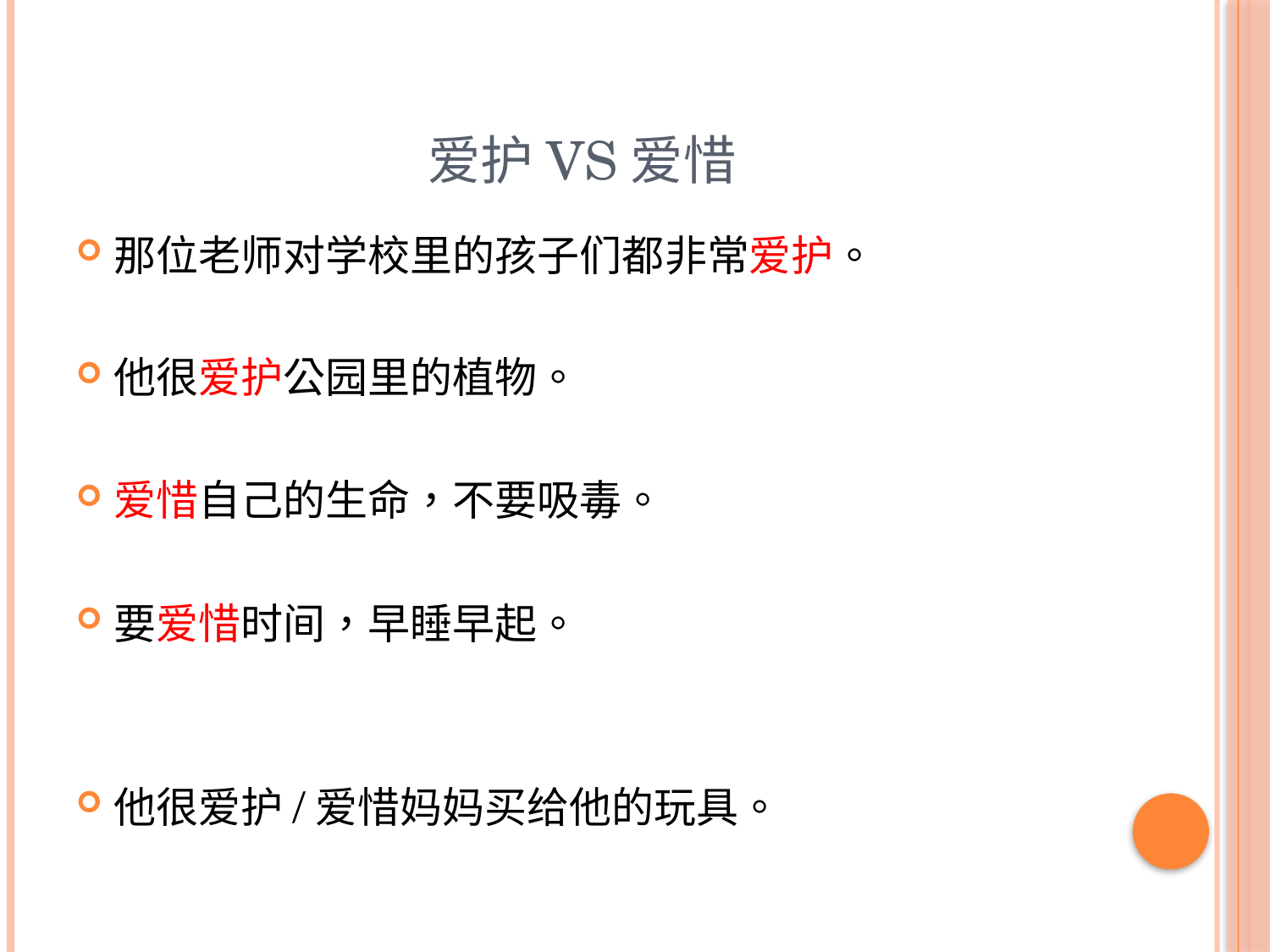

# 爱护VS爱惜
那位老师对学校里的孩子们都非常爱护。

他很爱护公园里的植物。

爱惜自己的生命，不要吸毒。

要爱惜时间，早睡早起。

他很爱护/爱惜妈妈买给他的玩具。